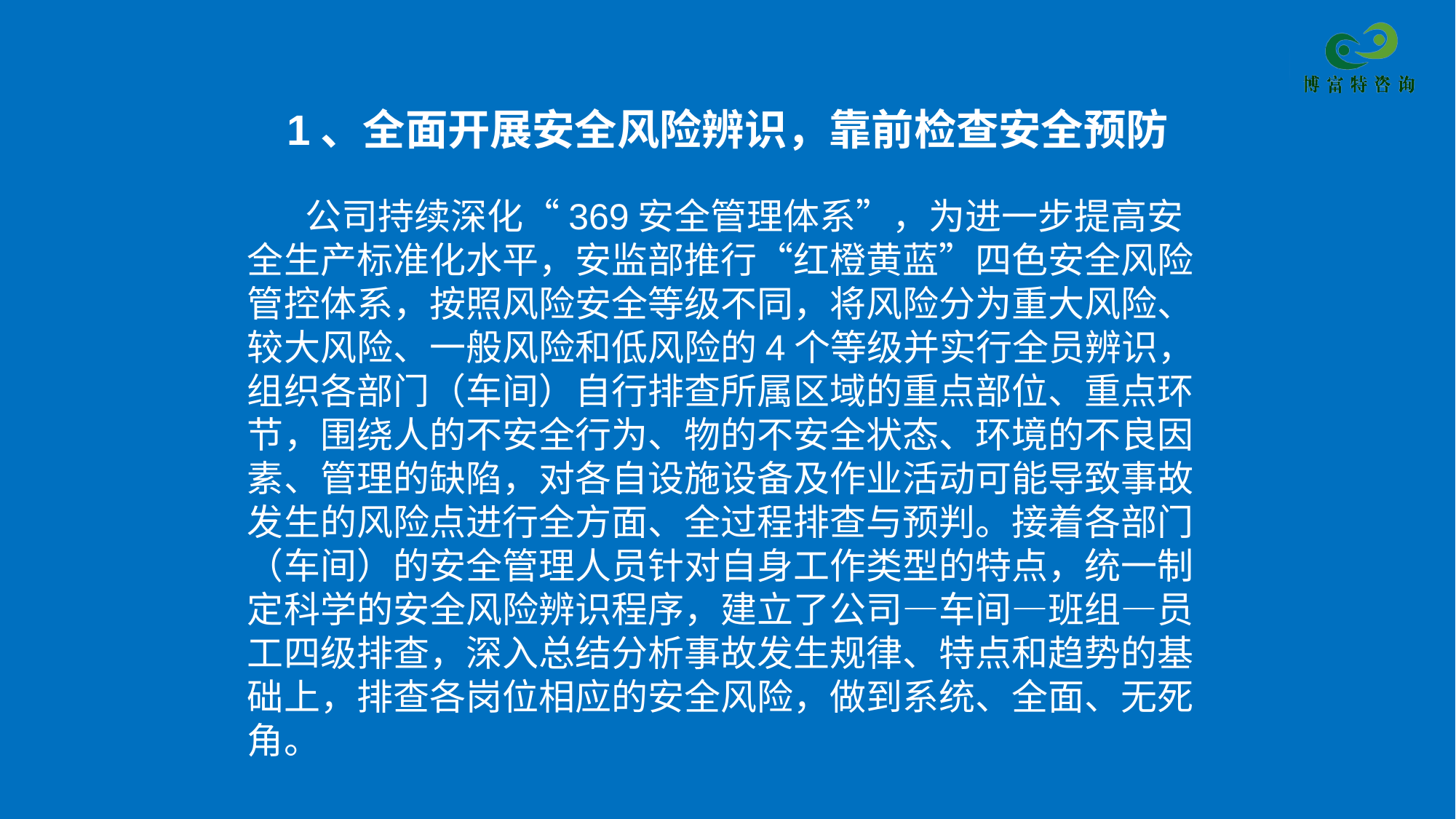

# 1、全面开展安全风险辨识，靠前检查安全预防
      公司持续深化“369安全管理体系”，为进一步提高安全生产标准化水平，安监部推行“红橙黄蓝”四色安全风险管控体系，按照风险安全等级不同，将风险分为重大风险、较大风险、一般风险和低风险的4个等级并实行全员辨识，组织各部门（车间）自行排查所属区域的重点部位、重点环节，围绕人的不安全行为、物的不安全状态、环境的不良因素、管理的缺陷，对各自设施设备及作业活动可能导致事故发生的风险点进行全方面、全过程排查与预判。接着各部门（车间）的安全管理人员针对自身工作类型的特点，统一制定科学的安全风险辨识程序，建立了公司—车间—班组—员工四级排查，深入总结分析事故发生规律、特点和趋势的基础上，排查各岗位相应的安全风险，做到系统、全面、无死角。
5